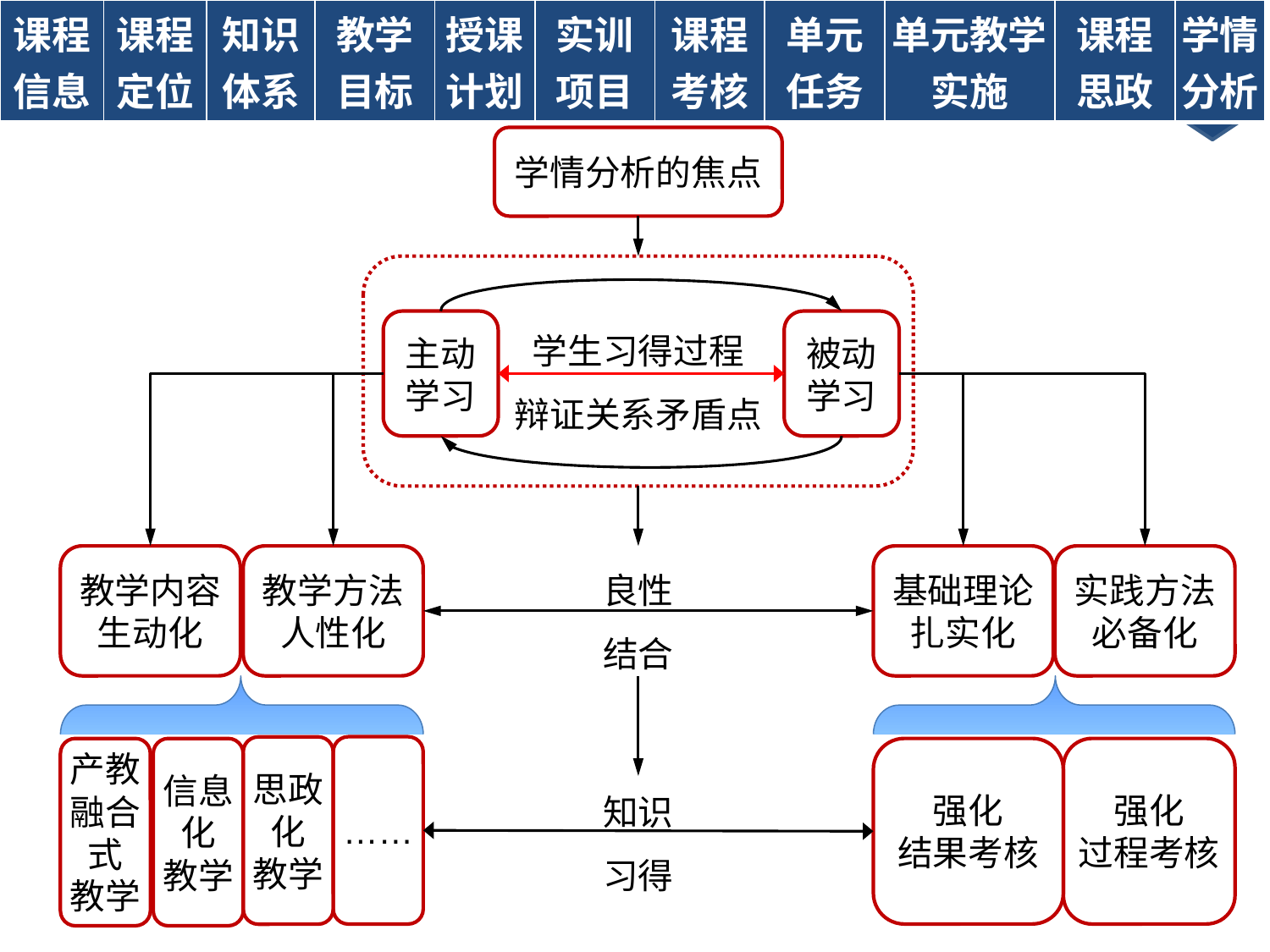

| 课程 信息 | 课程 定位 | 知识 体系 | 教学 目标 | 授课 计划 | 实训 项目 | 课程 考核 | 单元 任务 | 单元教学 实施 | 课程思政 | 学情分析 |
| --- | --- | --- | --- | --- | --- | --- | --- | --- | --- | --- |

学情分析的焦点
学生习得过程
辩证关系矛盾点
主动
学习
被动
学习

教学内容
生动化
教学方法人性化
良性
结合
基础理论
扎实化
实践方法
必备化
……
思政化
教学
产教融合
式
教学
信息化
教学
强化
结果考核
强化
过程考核
知识
习得